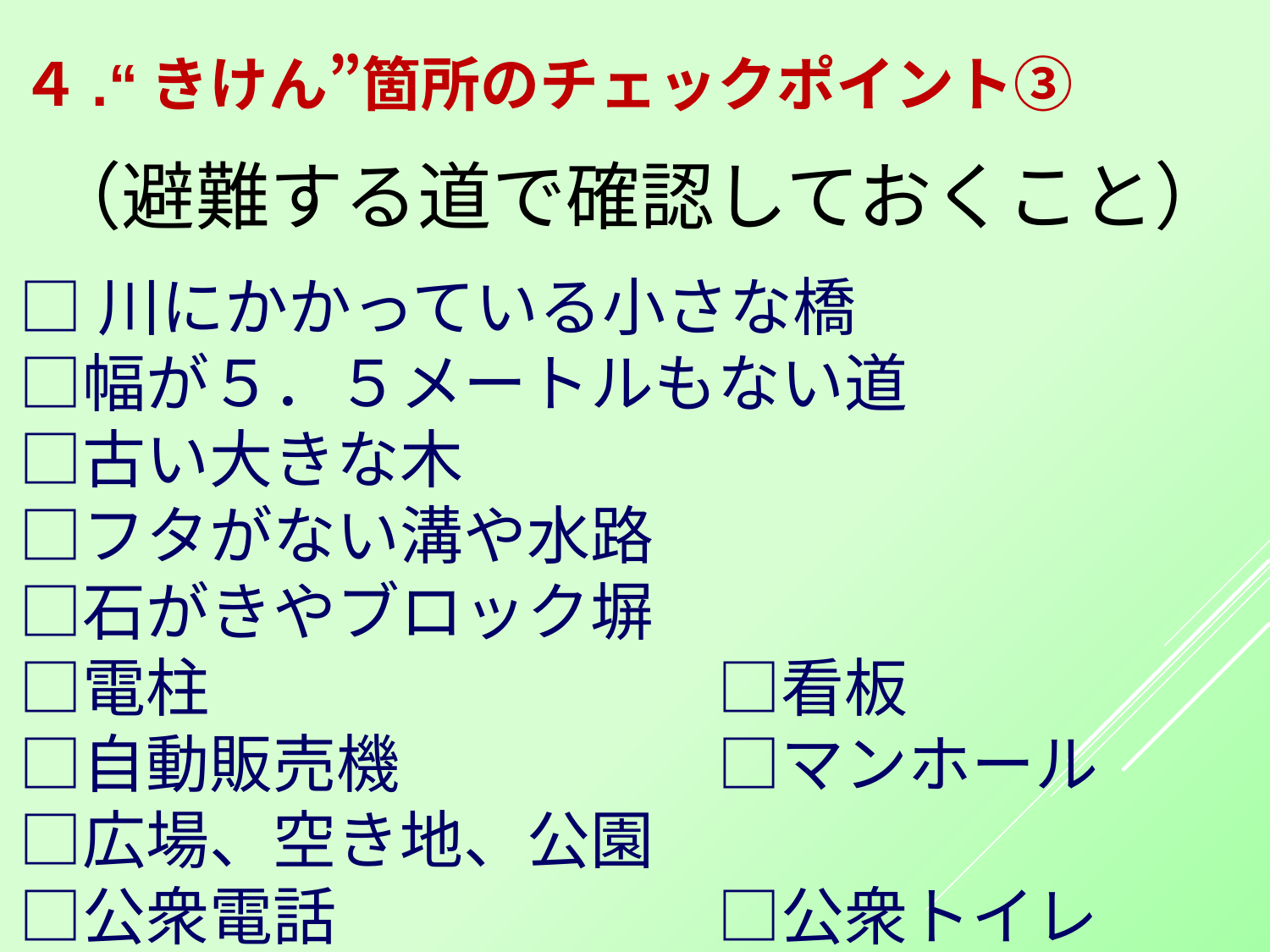

４.“きけん”箇所のチェックポイント③
（避難する道で確認しておくこと）
# □川にかかっている小さな橋　　　 □幅が５．５メートルもない道 □古い大きな木　　　 □フタがない溝や水路 □石がきやブロック塀　　 □電柱　　　　　　　　□看板 □自動販売機　　　　　□マンホール □広場、空き地、公園 □公衆電話　　　　　　□公衆トイレ